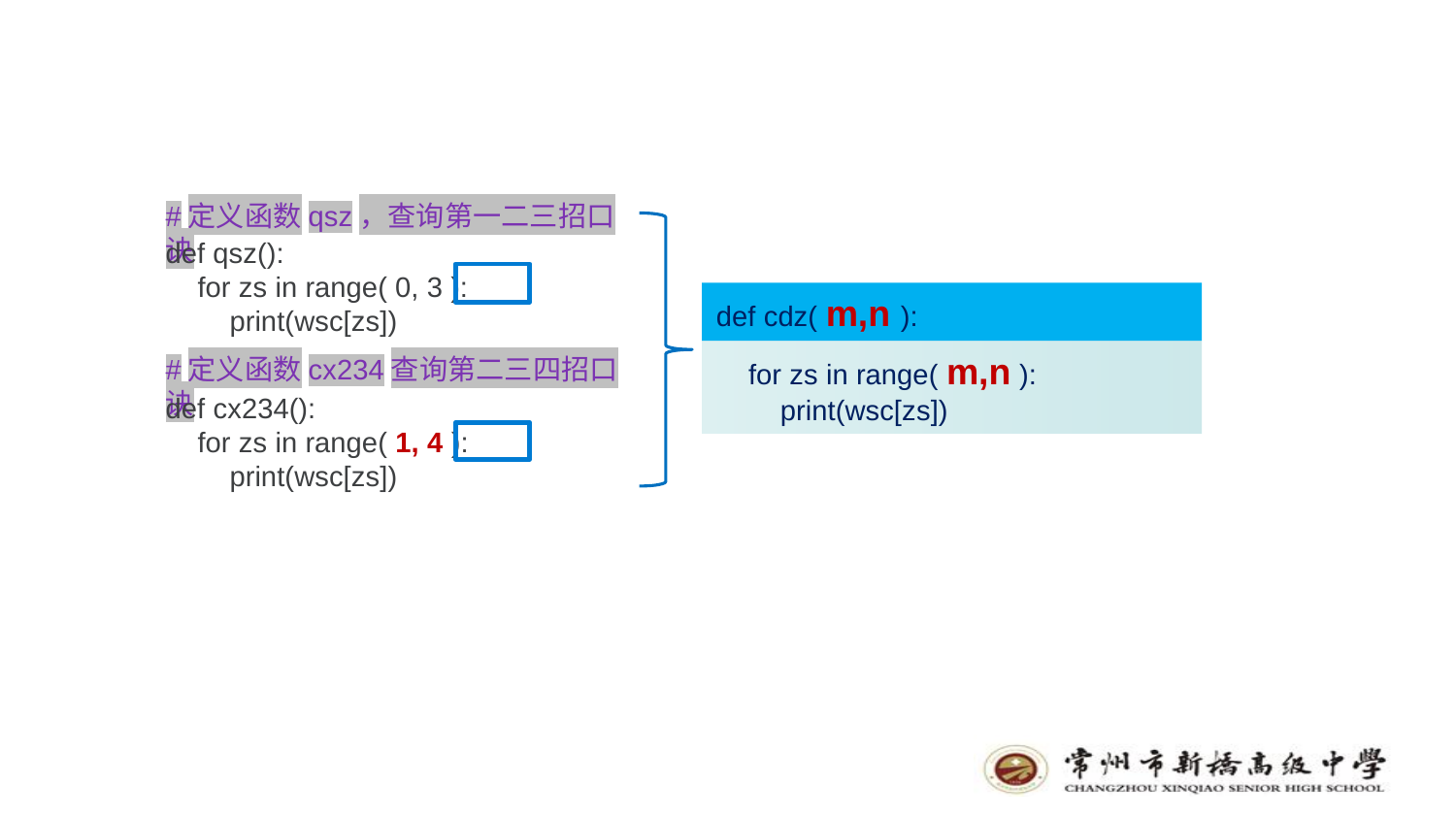

#定义函数qsz，查询第一二三招口诀

def qsz():
    for zs in range( 0, 3 ):
        print(wsc[zs])

def cdz( m,n ):
    for zs in range( m,n ):
        print(wsc[zs])
#定义函数cx234查询第二三四招口诀
def cx234():
    for zs in range( 1, 4 ):
        print(wsc[zs])